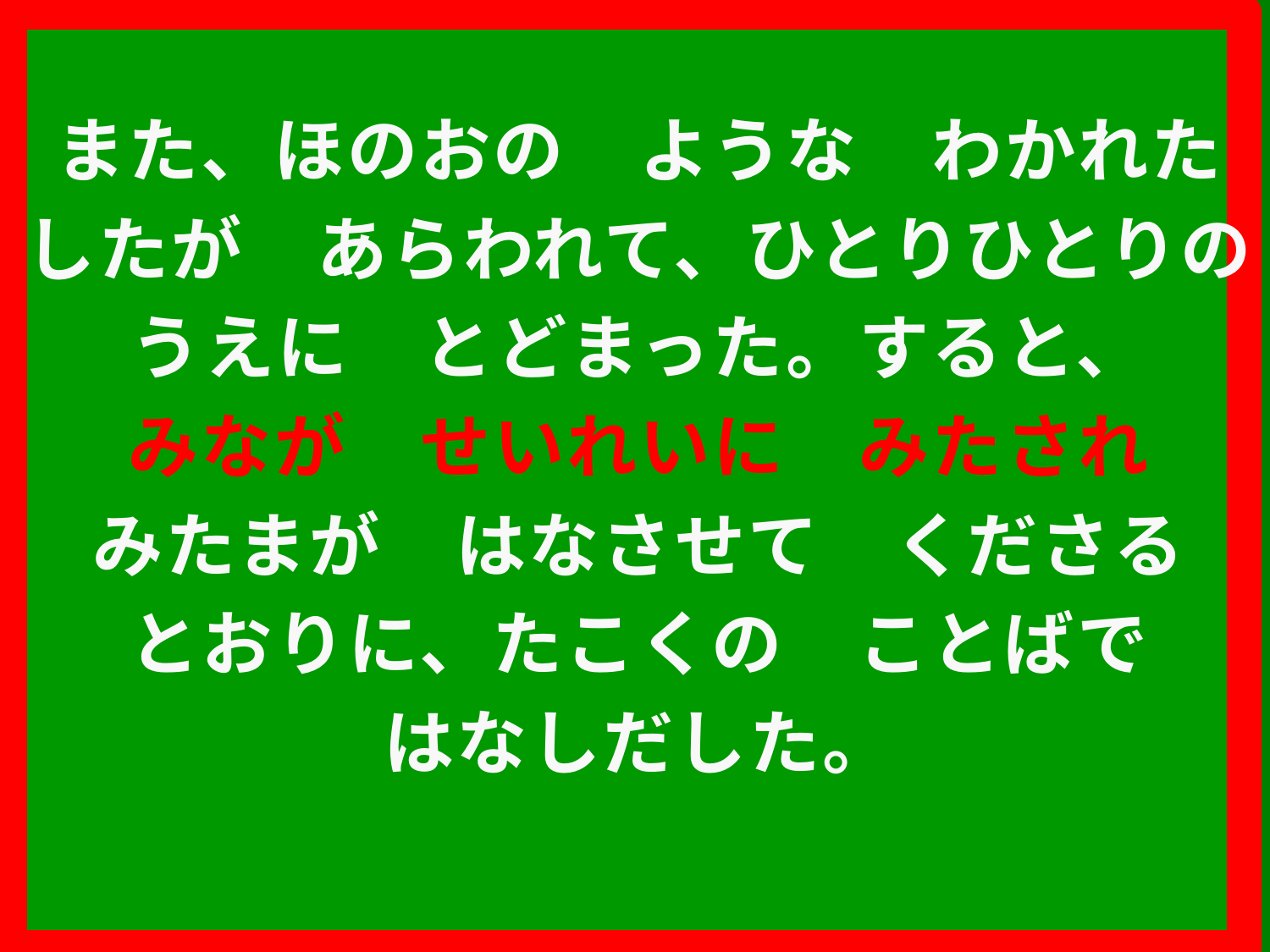

また、ほのおの　ような　わかれた
したが　あらわれて、ひとりひとりの
うえに　とどまった。すると、
みなが　せいれいに　みたされ
みたまが　はなさせて　くださる
とおりに、たこくの　ことばで
はなしだした。